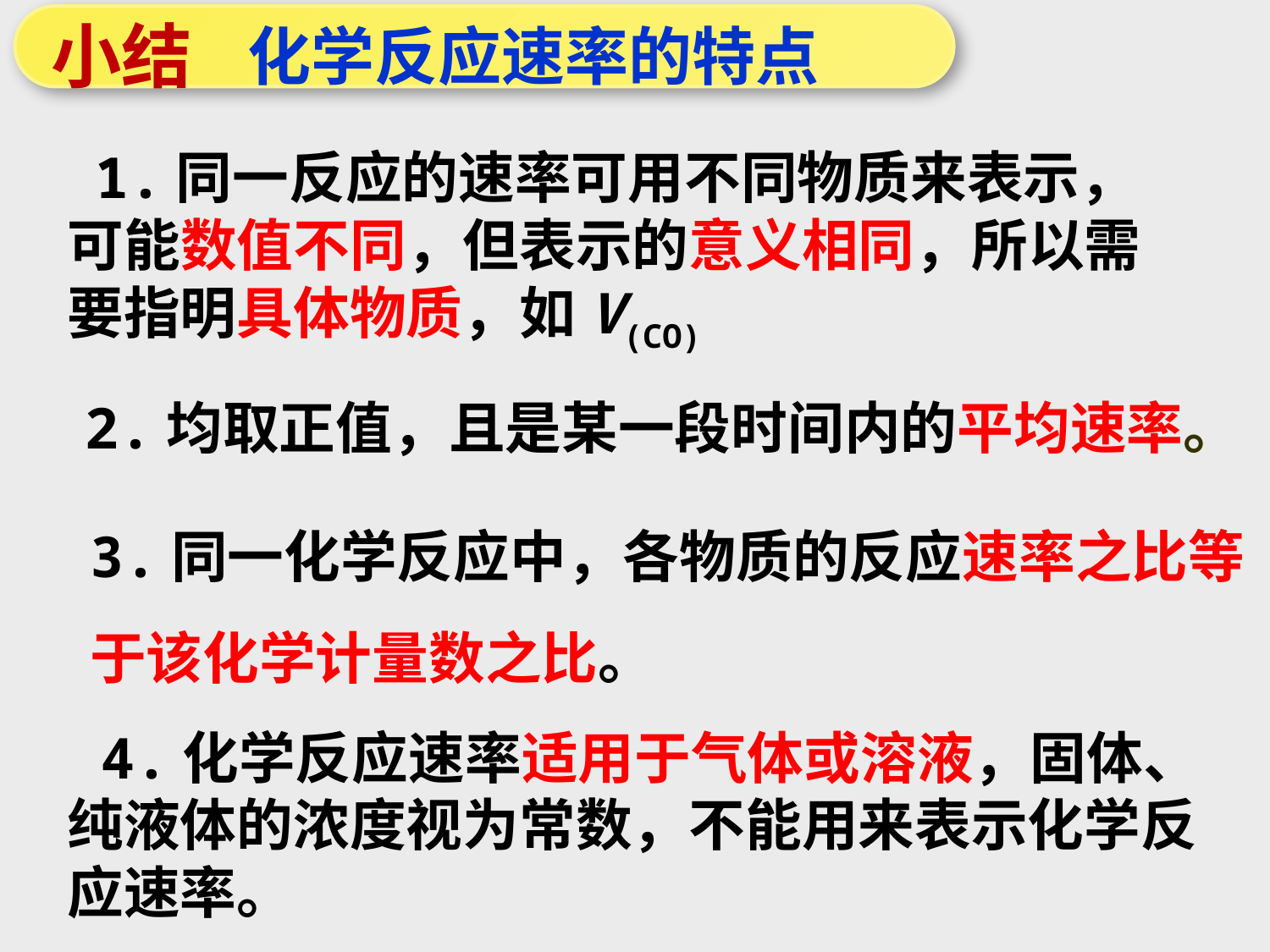

小结
化学反应速率的特点
  1.同一反应的速率可用不同物质来表示，可能数值不同，但表示的意义相同，所以需要指明具体物质，如V(CO)
2.均取正值，且是某一段时间内的平均速率。
3.同一化学反应中，各物质的反应速率之比等于该化学计量数之比。
 4.化学反应速率适用于气体或溶液，固体、纯液体的浓度视为常数，不能用来表示化学反应速率。